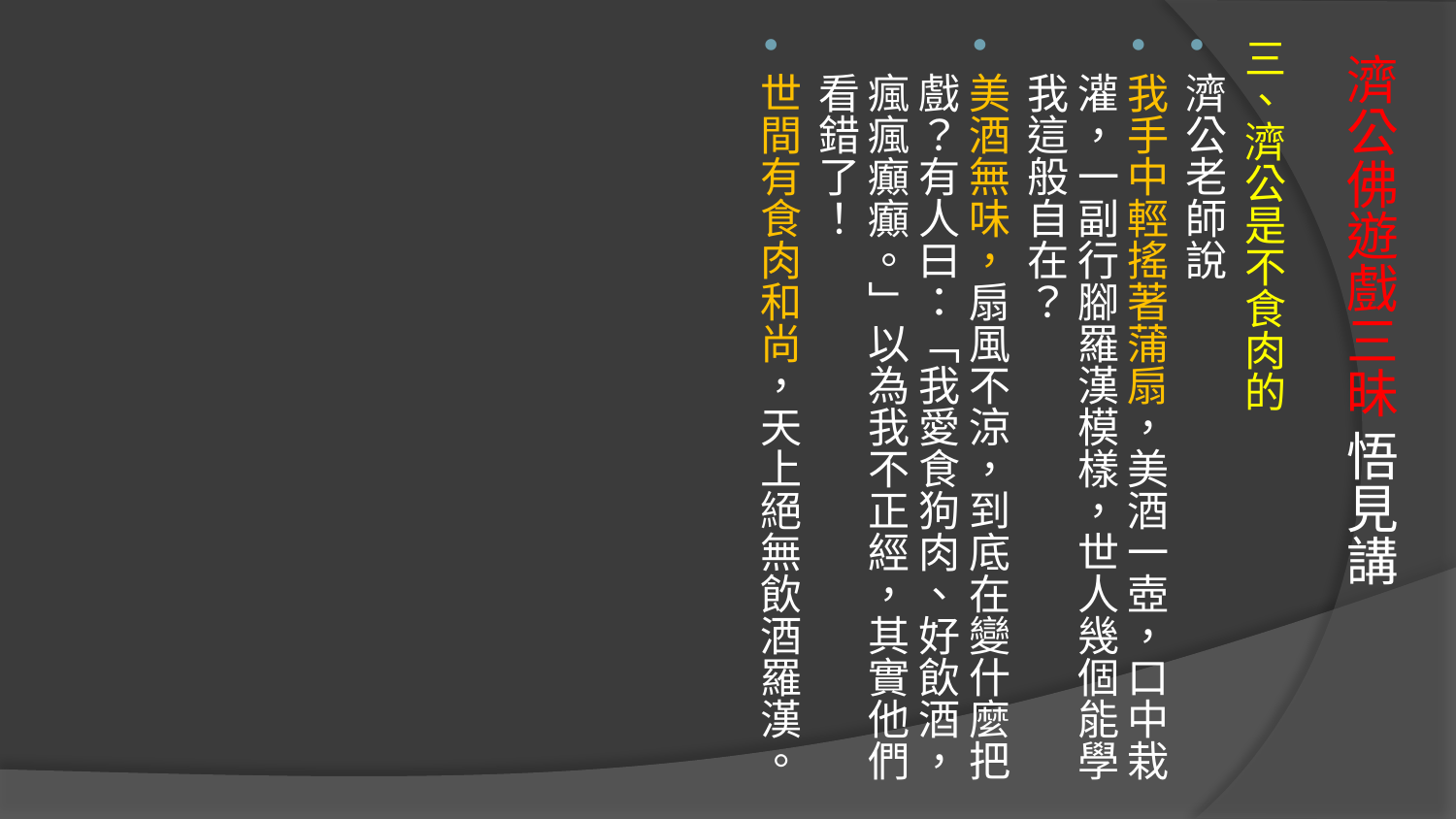

三、濟公是不食肉的
濟公老師說
我手中輕搖著蒲扇，美酒一壺，口中栽灌，一副行腳羅漢模樣，世人幾個能學我這般自在？
美酒無味，扇風不涼，到底在變什麼把戲？有人曰：「我愛食狗肉、好飲酒，瘋瘋癲癲。」以為我不正經，其實他們看錯了！
世間有食肉和尚，天上絕無飲酒羅漢。

# 濟公佛遊戲三昧 悟見講